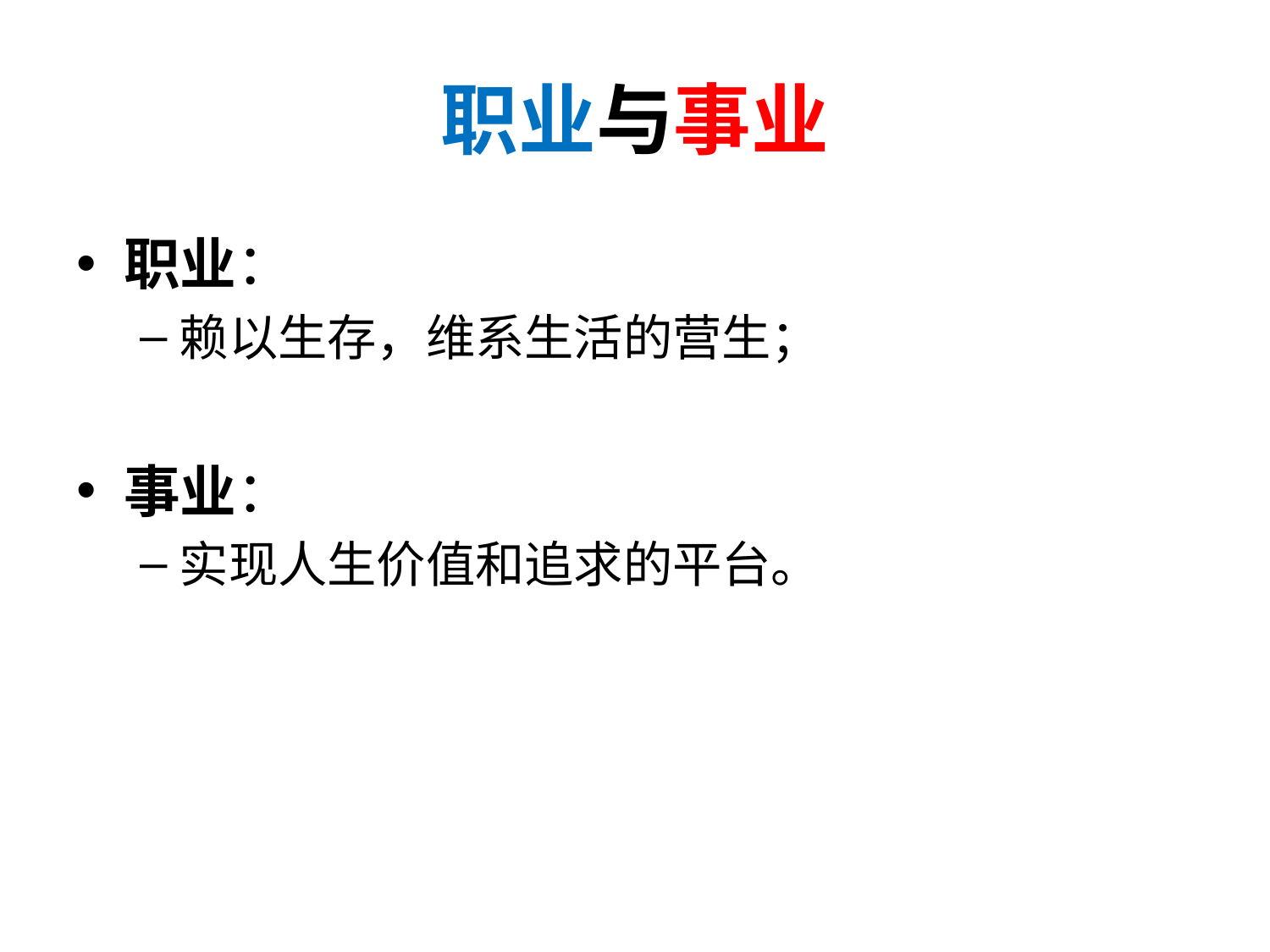

# 职业与事业
职业：
赖以生存，维系生活的营生；

事业：
实现人生价值和追求的平台。